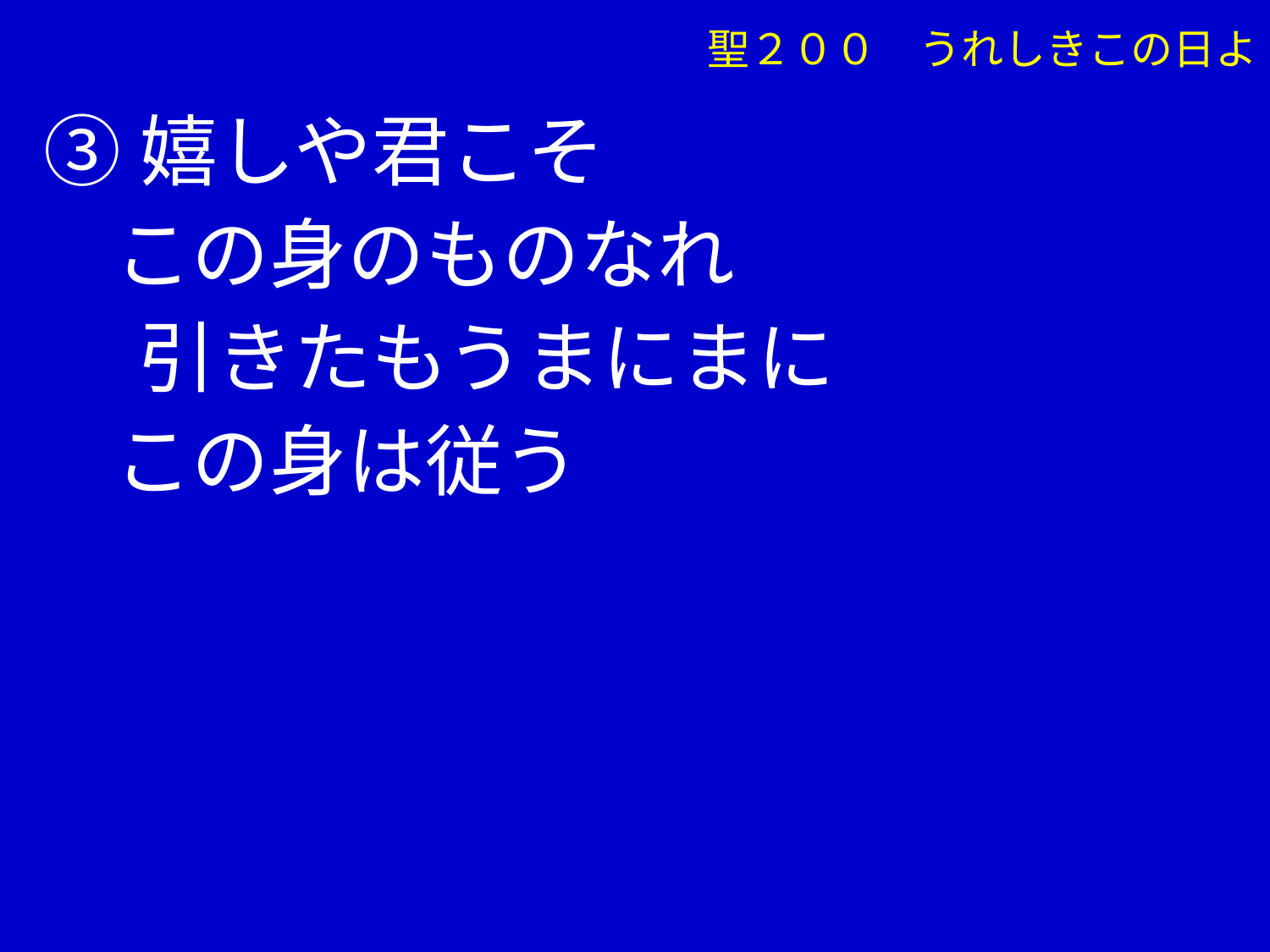

聖２００　うれしきこの日よ
③嬉しや君こそ
   この身のものなれ
　 引きたもうまにまに
   この身は従う